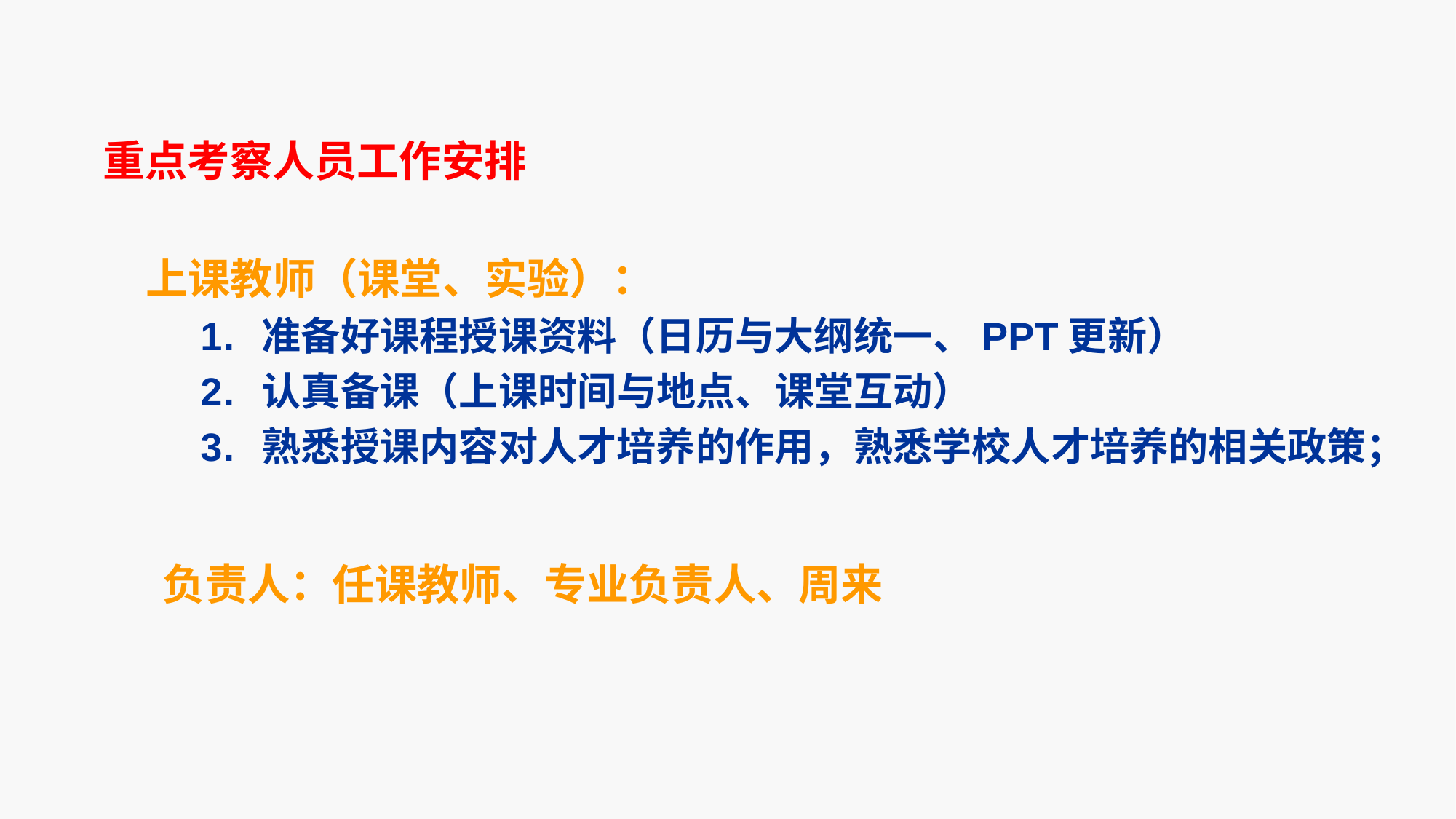

重点考察人员工作安排
上课教师（课堂、实验）：
准备好课程授课资料（日历与大纲统一、PPT更新）
认真备课（上课时间与地点、课堂互动）
熟悉授课内容对人才培养的作用，熟悉学校人才培养的相关政策；

负责人：任课教师、专业负责人、周来